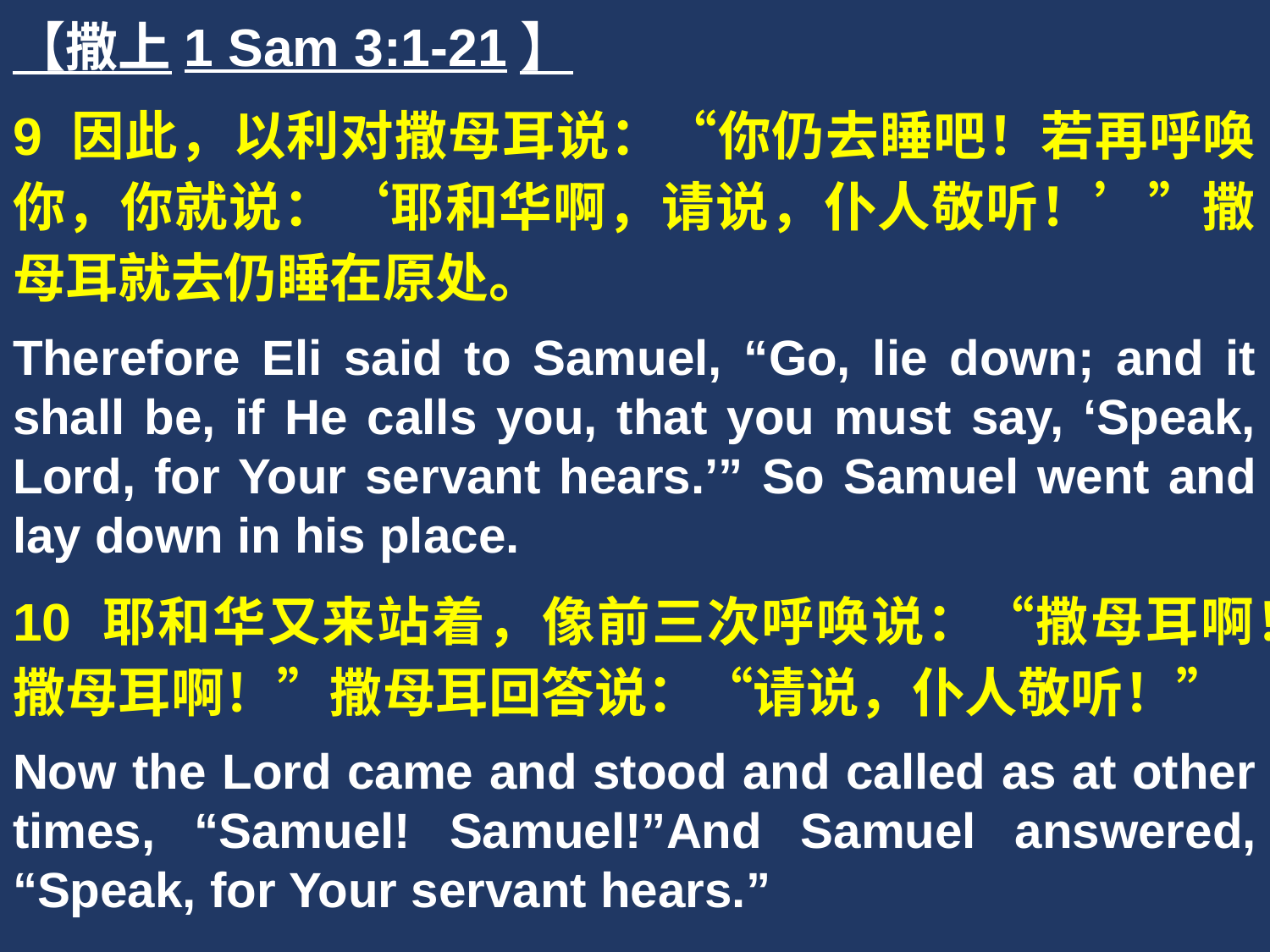

【撒上1 Sam 3:1-21】
9 因此，以利对撒母耳说：“你仍去睡吧！若再呼唤你，你就说：‘耶和华啊，请说，仆人敬听！’”撒母耳就去仍睡在原处。
Therefore Eli said to Samuel, “Go, lie down; and it shall be, if He calls you, that you must say, ‘Speak, Lord, for Your servant hears.’” So Samuel went and lay down in his place.
10 耶和华又来站着，像前三次呼唤说：“撒母耳啊！撒母耳啊！”撒母耳回答说：“请说，仆人敬听！”
Now the Lord came and stood and called as at other times, “Samuel! Samuel!”And Samuel answered, “Speak, for Your servant hears.”